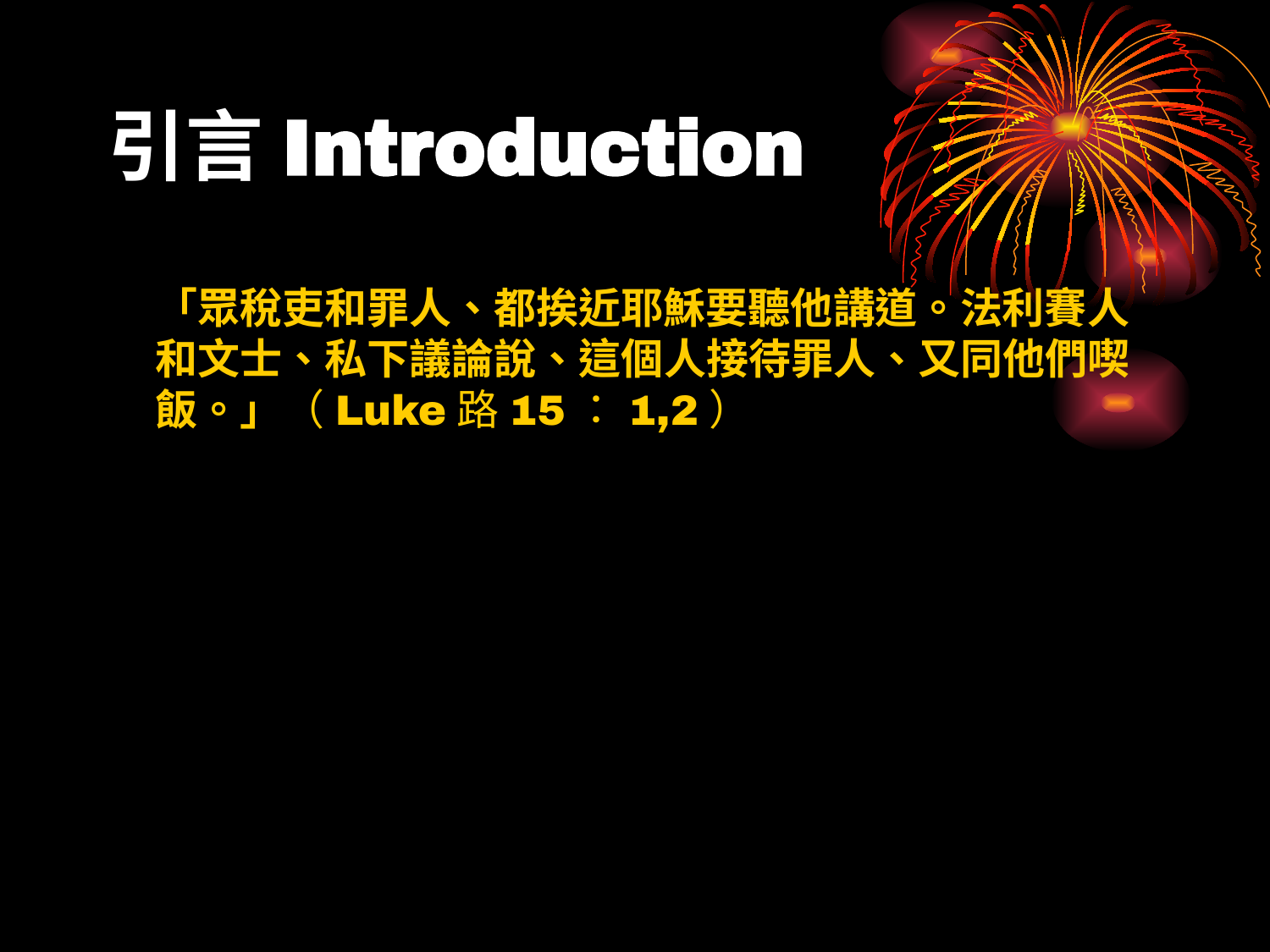

# 引言Introduction
「眾稅吏和罪人、都挨近耶穌要聽他講道。法利賽人和文士、私下議論說、這個人接待罪人、又同他們喫飯。」（Luke路15：1,2）